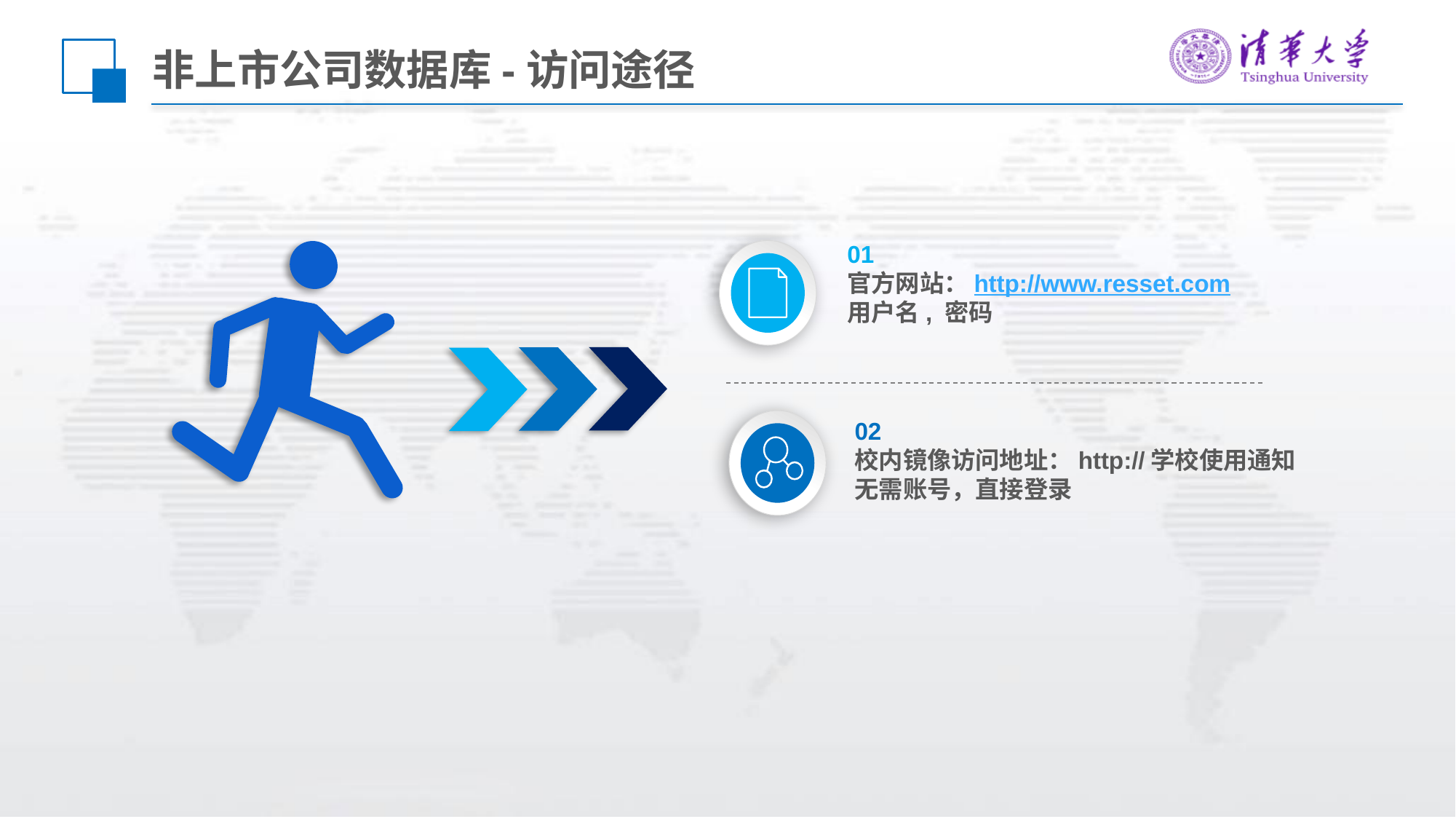

# 非上市公司数据库-访问途径
01
官方网站：http://www.resset.com
用户名, 密码

02
校内镜像访问地址：http://学校使用通知
无需账号，直接登录